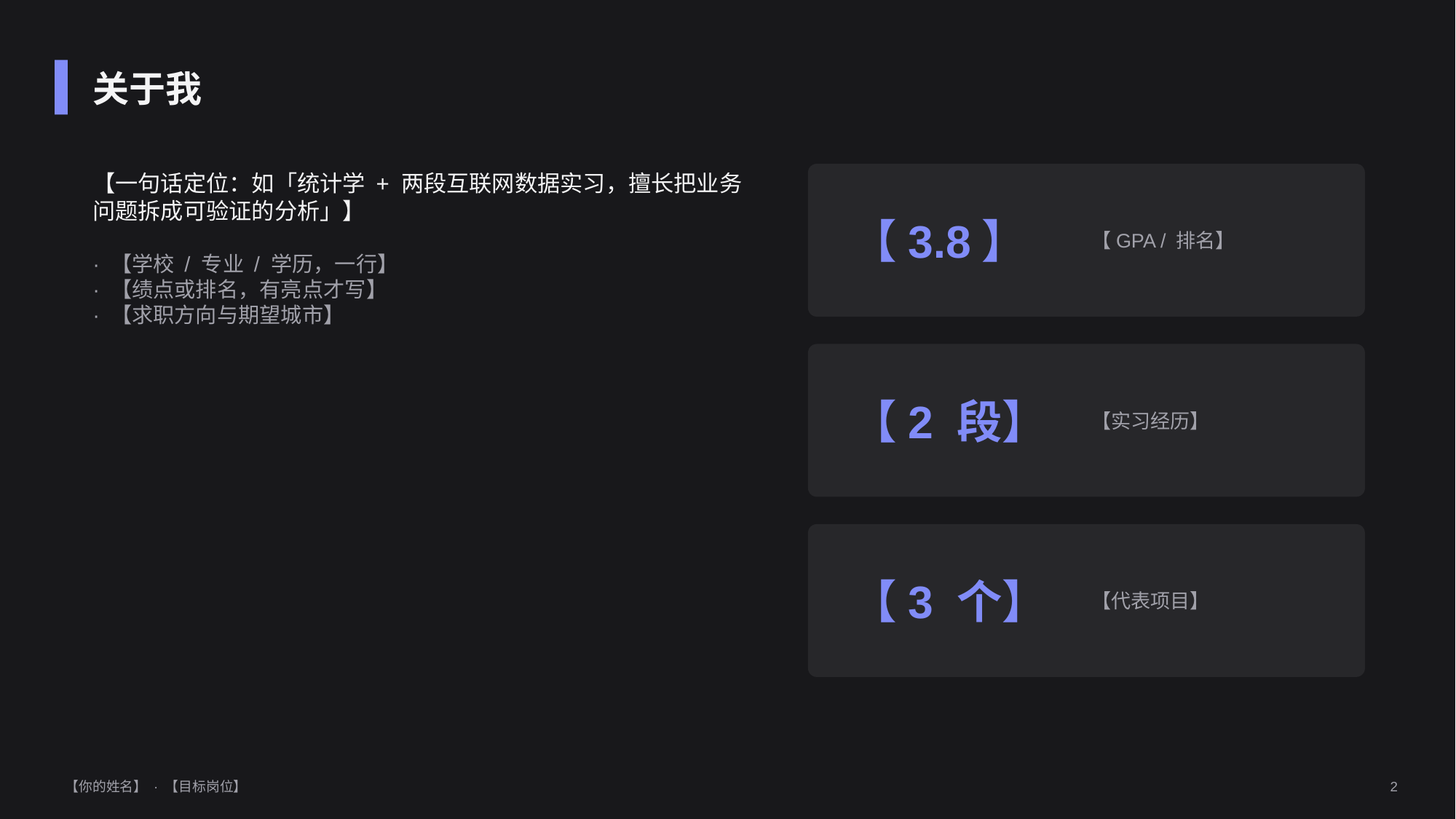

关于我

【一句话定位：如「统计学 + 两段互联网数据实习，擅长把业务问题拆成可验证的分析」】

· 【学校 / 专业 / 学历，一行】
· 【绩点或排名，有亮点才写】
· 【求职方向与期望城市】

【3.8】
【GPA / 排名】

【2 段】
【实习经历】

【3 个】
【代表项目】
【你的姓名】 · 【目标岗位】
2